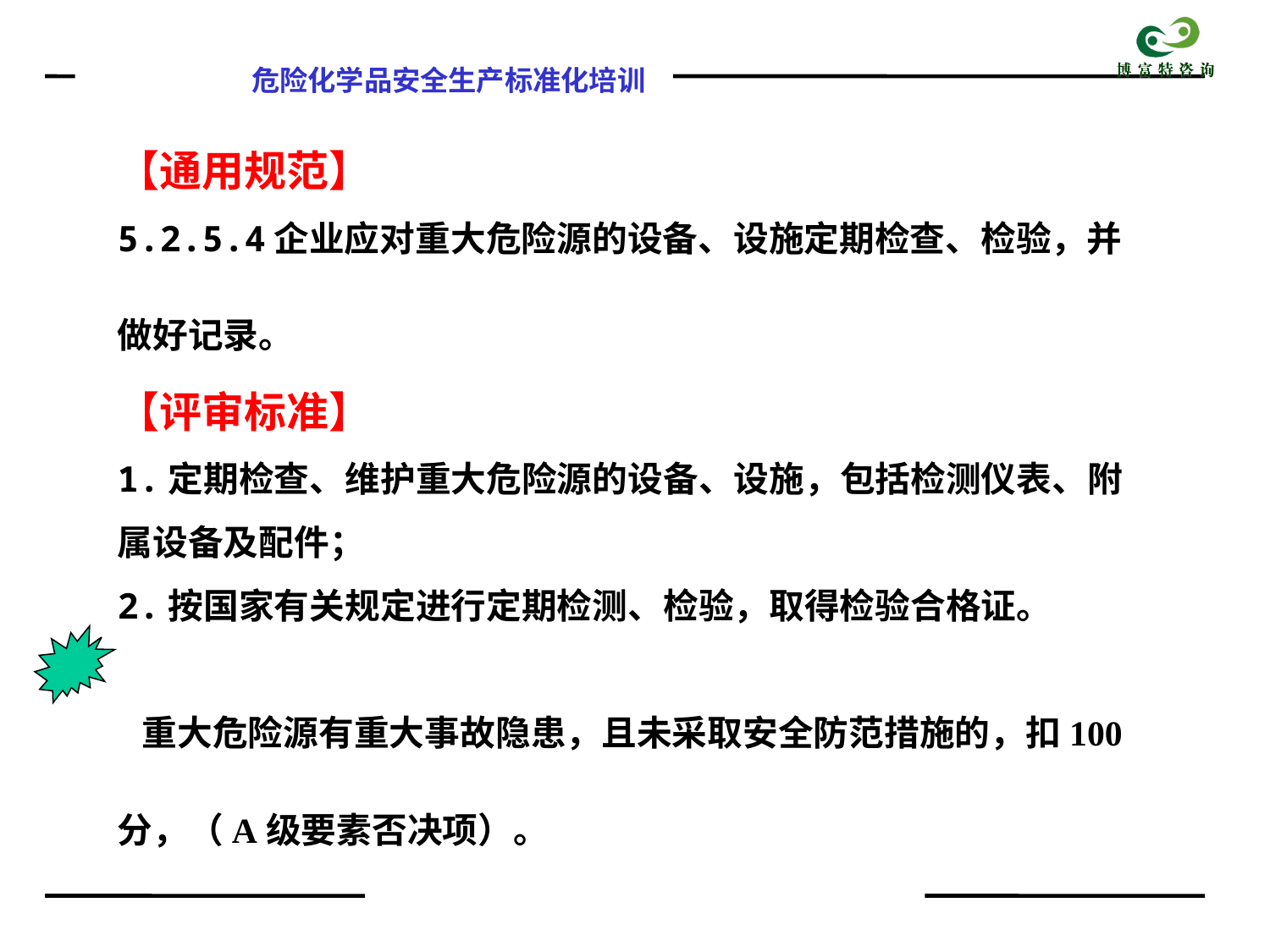

【通用规范】
5.2.5.4企业应对重大危险源的设备、设施定期检查、检验，并做好记录。
【评审标准】
1.定期检查、维护重大危险源的设备、设施，包括检测仪表、附属设备及配件；
2.按国家有关规定进行定期检测、检验，取得检验合格证。

  重大危险源有重大事故隐患，且未采取安全防范措施的，扣100分，（A级要素否决项）。